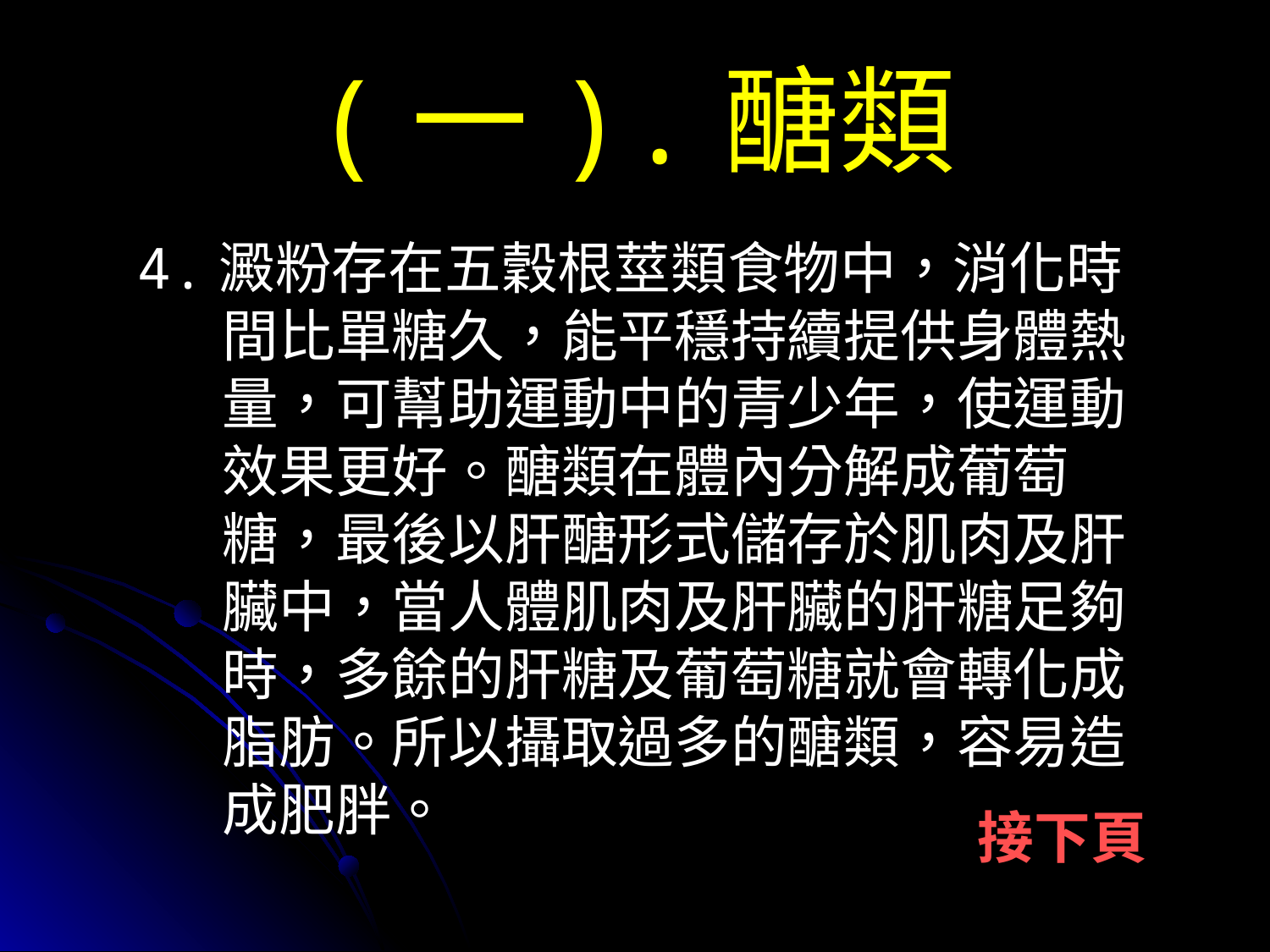

# (一).醣類
4.澱粉存在五穀根莖類食物中，消化時間比單糖久，能平穩持續提供身體熱量，可幫助運動中的青少年，使運動效果更好。醣類在體內分解成葡萄糖，最後以肝醣形式儲存於肌肉及肝臟中，當人體肌肉及肝臟的肝糖足夠時，多餘的肝糖及葡萄糖就會轉化成脂肪。所以攝取過多的醣類，容易造成肥胖。
接下頁